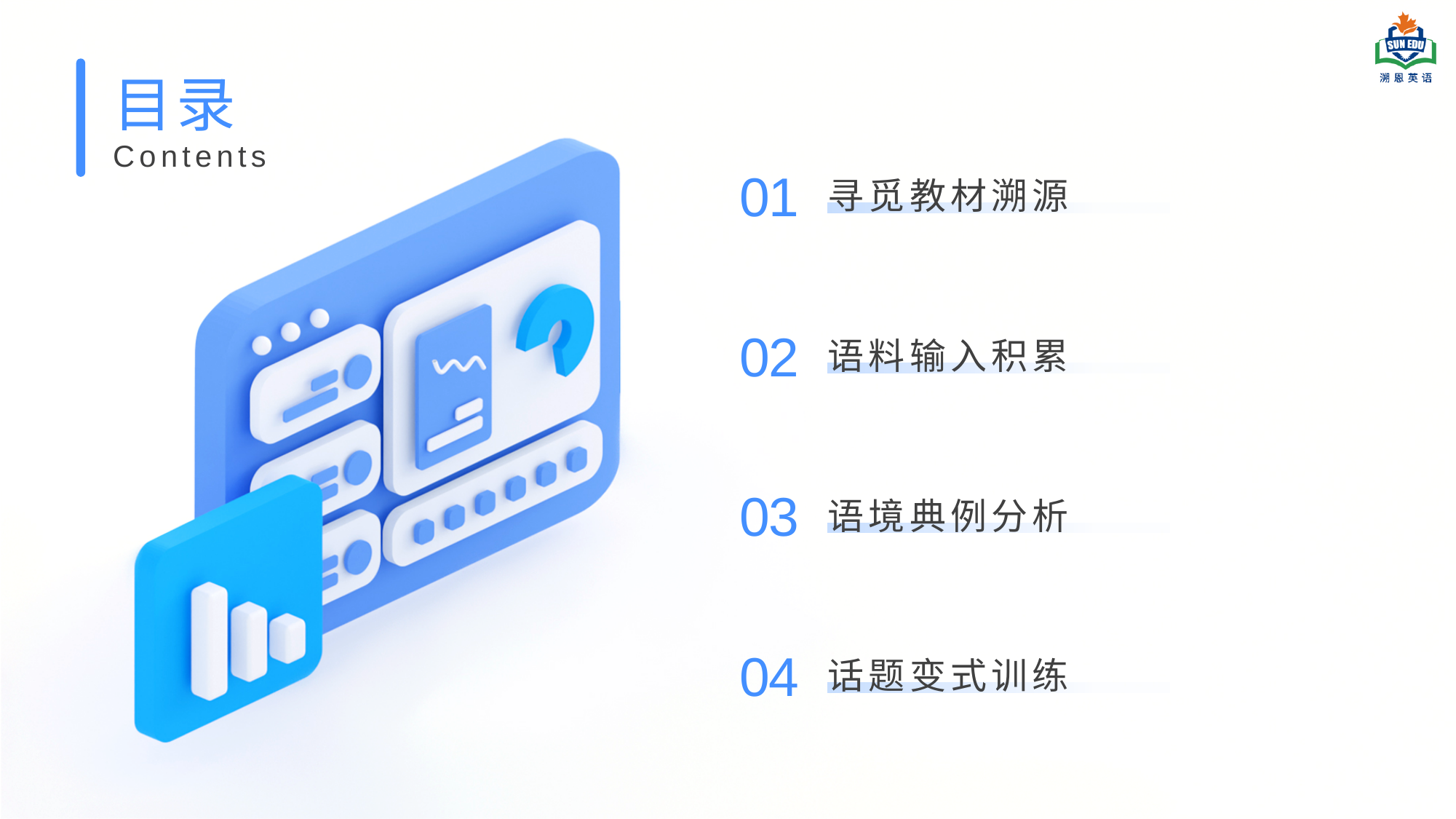

目录
寻觅教材溯源
Contents
01

语料输入积累
02

语境典例分析
03

话题变式训练
04